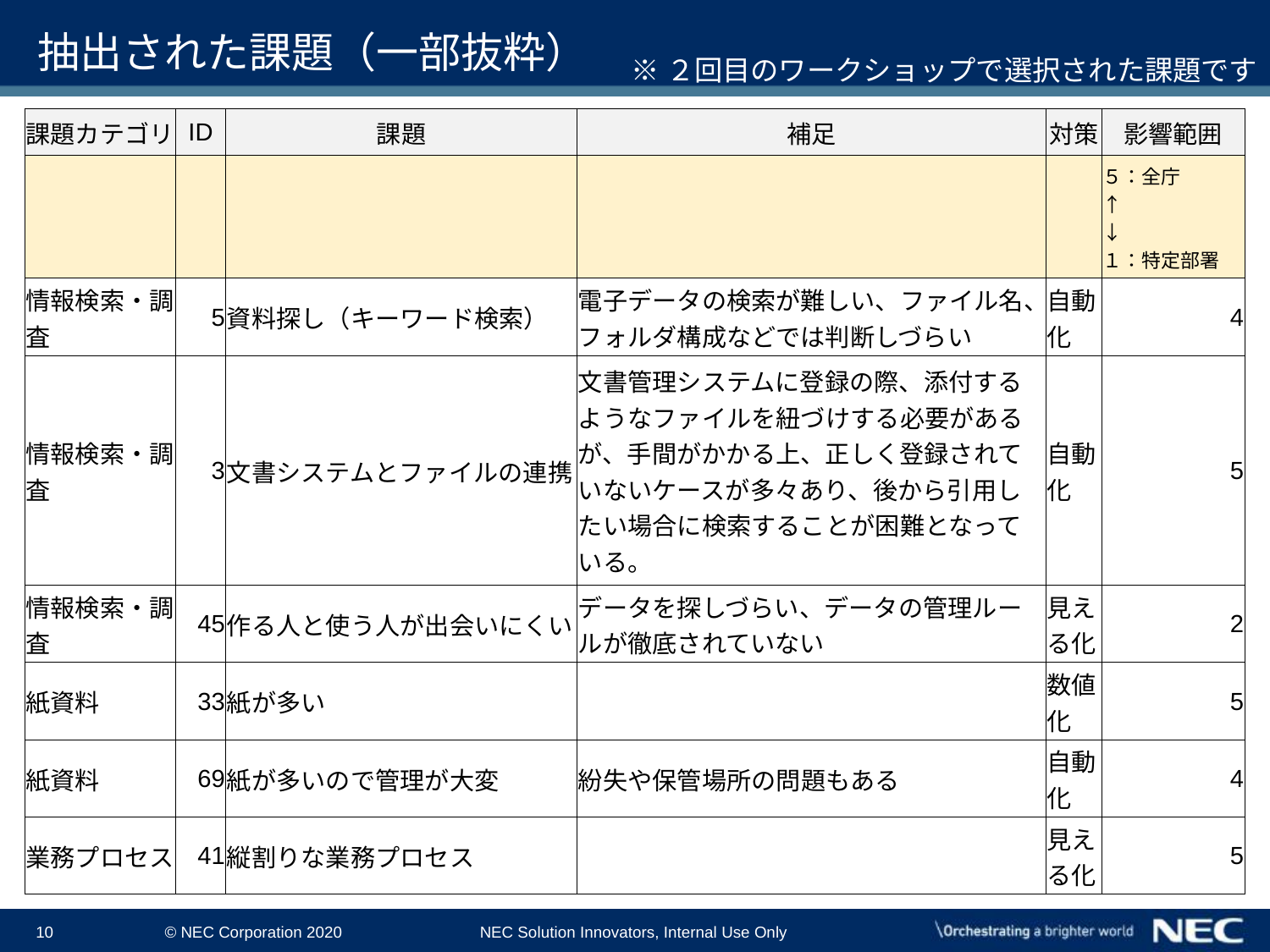

# 抽出された課題（一部抜粋）
※２回目のワークショップで選択された課題です
| 課題カテゴリ | ID | 課題 | 補足 | 対策 | 影響範囲 |
| --- | --- | --- | --- | --- | --- |
|  |  |  |  |  | ５：全庁 ↑ ↓ １：特定部署 |
| 情報検索・調査 | 5 | 資料探し（キーワード検索） | 電子データの検索が難しい、ファイル名、フォルダ構成などでは判断しづらい | 自動化 | 4 |
| 情報検索・調査 | 3 | 文書システムとファイルの連携 | 文書管理システムに登録の際、添付するようなファイルを紐づけする必要があるが、手間がかかる上、正しく登録されていないケースが多々あり、後から引用したい場合に検索することが困難となっている。 | 自動化 | 5 |
| 情報検索・調査 | 45 | 作る人と使う人が出会いにくい | データを探しづらい、データの管理ルールが徹底されていない | 見える化 | 2 |
| 紙資料 | 33 | 紙が多い |  | 数値化 | 5 |
| 紙資料 | 69 | 紙が多いので管理が大変 | 紛失や保管場所の問題もある | 自動化 | 4 |
| 業務プロセス | 41 | 縦割りな業務プロセス |  | 見える化 | 5 |